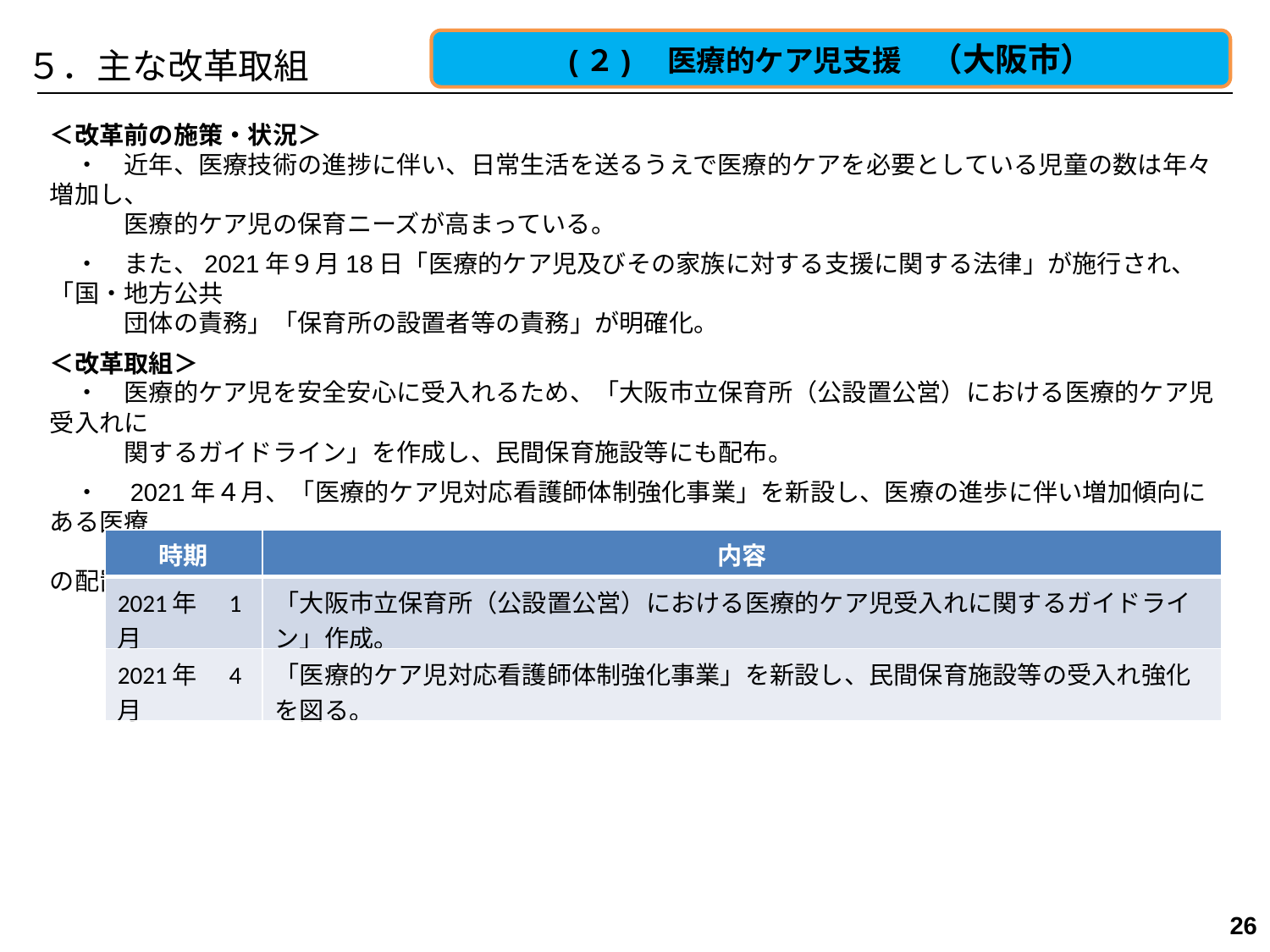

(２)　医療的ケア児支援　（大阪市）
５．主な改革取組
＜改革前の施策・状況＞
　・　近年、医療技術の進捗に伴い、日常生活を送るうえで医療的ケアを必要としている児童の数は年々増加し、
　　　医療的ケア児の保育ニーズが高まっている。
　・　また、2021年９月18日「医療的ケア児及びその家族に対する支援に関する法律」が施行され、「国・地方公共
　　　団体の責務」「保育所の設置者等の責務」が明確化。
＜改革取組＞
　・　医療的ケア児を安全安心に受入れるため、「大阪市立保育所（公設置公営）における医療的ケア児受入れに
　　　関するガイドライン」を作成し、民間保育施設等にも配布。
　・　2021年４月、「医療的ケア児対応看護師体制強化事業」を新設し、医療の進歩に伴い増加傾向にある医療
　　　的ケア児の保育ニーズに対し、受入れ体制強化を図るため医療的ケア児１名に対して、看護師１名の配置に
　　　かかる人件費を助成。
| 時期 | 内容 |
| --- | --- |
| 2021年　1月 | 「大阪市立保育所（公設置公営）における医療的ケア児受入れに関するガイドライン」作成。 |
| 2021年　4月 | 「医療的ケア児対応看護師体制強化事業」を新設し、民間保育施設等の受入れ強化を図る。 |
26